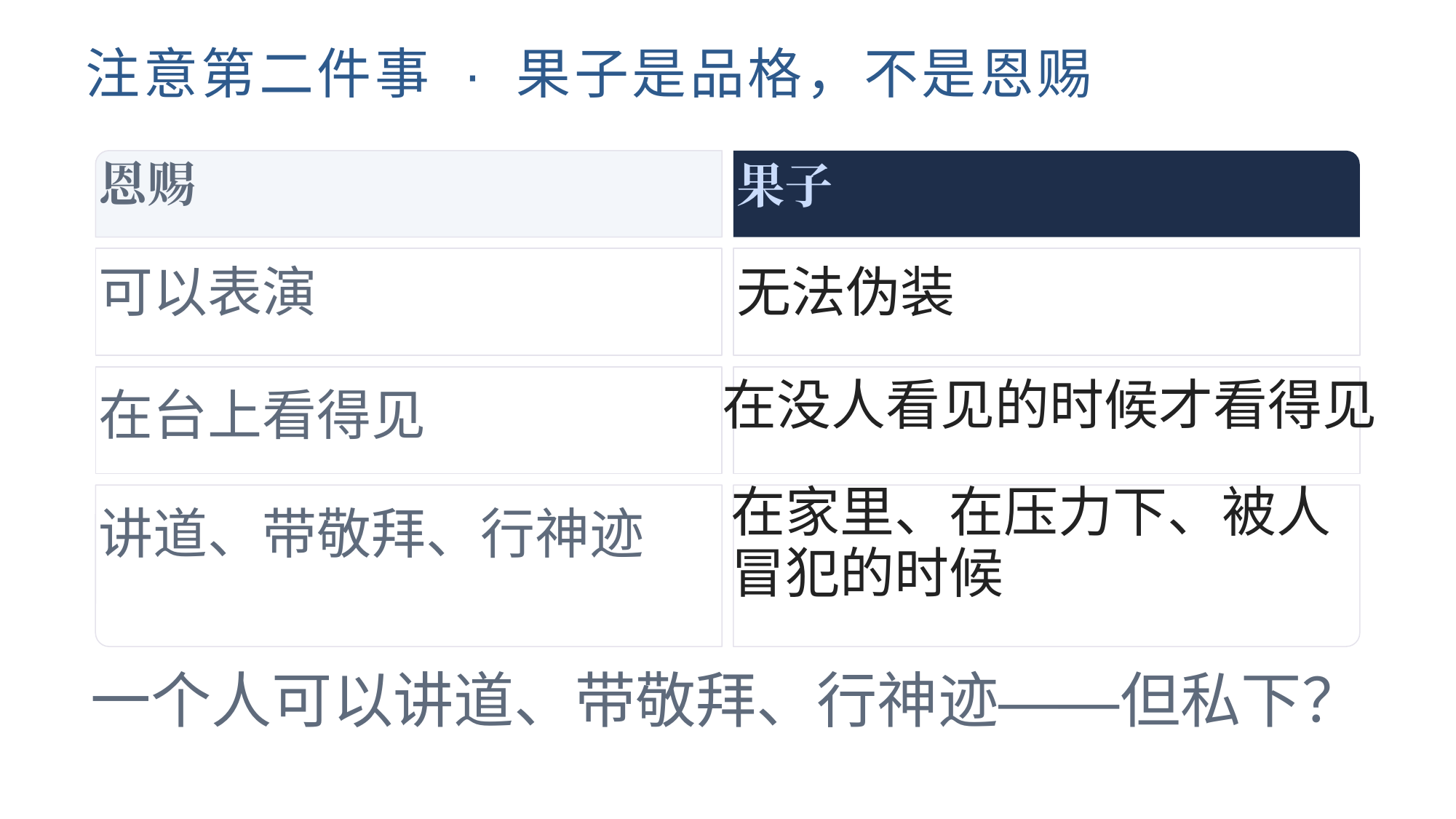

注意第二件事 · 果子是品格，不是恩赐

恩赐
果子

可以表演
无法伪装

在没人看见的时候才看得见
在台上看得见
在家里、在压力下、被人冒犯的时候

讲道、带敬拜、行神迹
一个人可以讲道、带敬拜、行神迹——但私下？